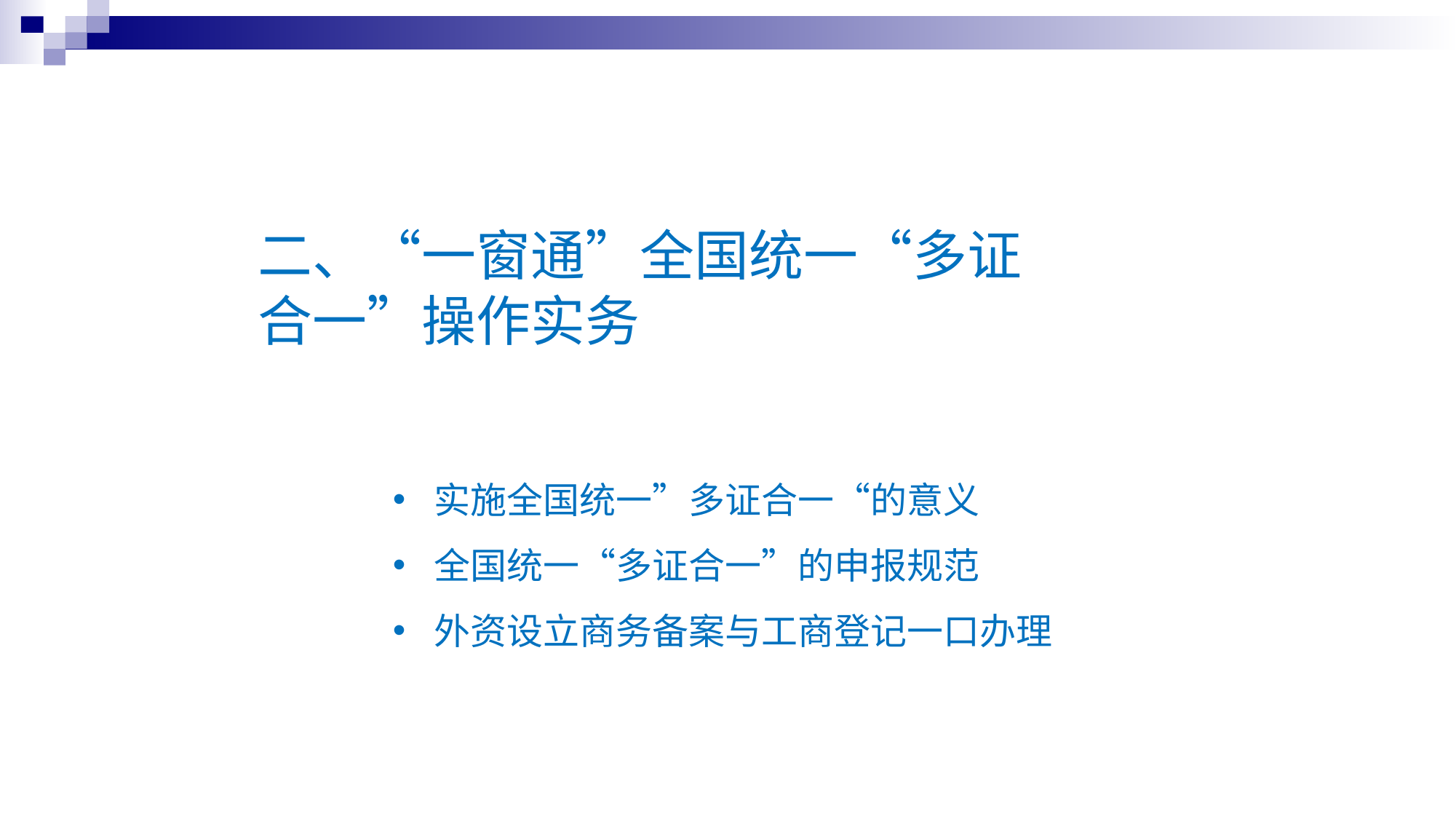

二、“一窗通”全国统一“多证合一”操作实务
实施全国统一”多证合一“的意义
全国统一“多证合一”的申报规范
外资设立商务备案与工商登记一口办理